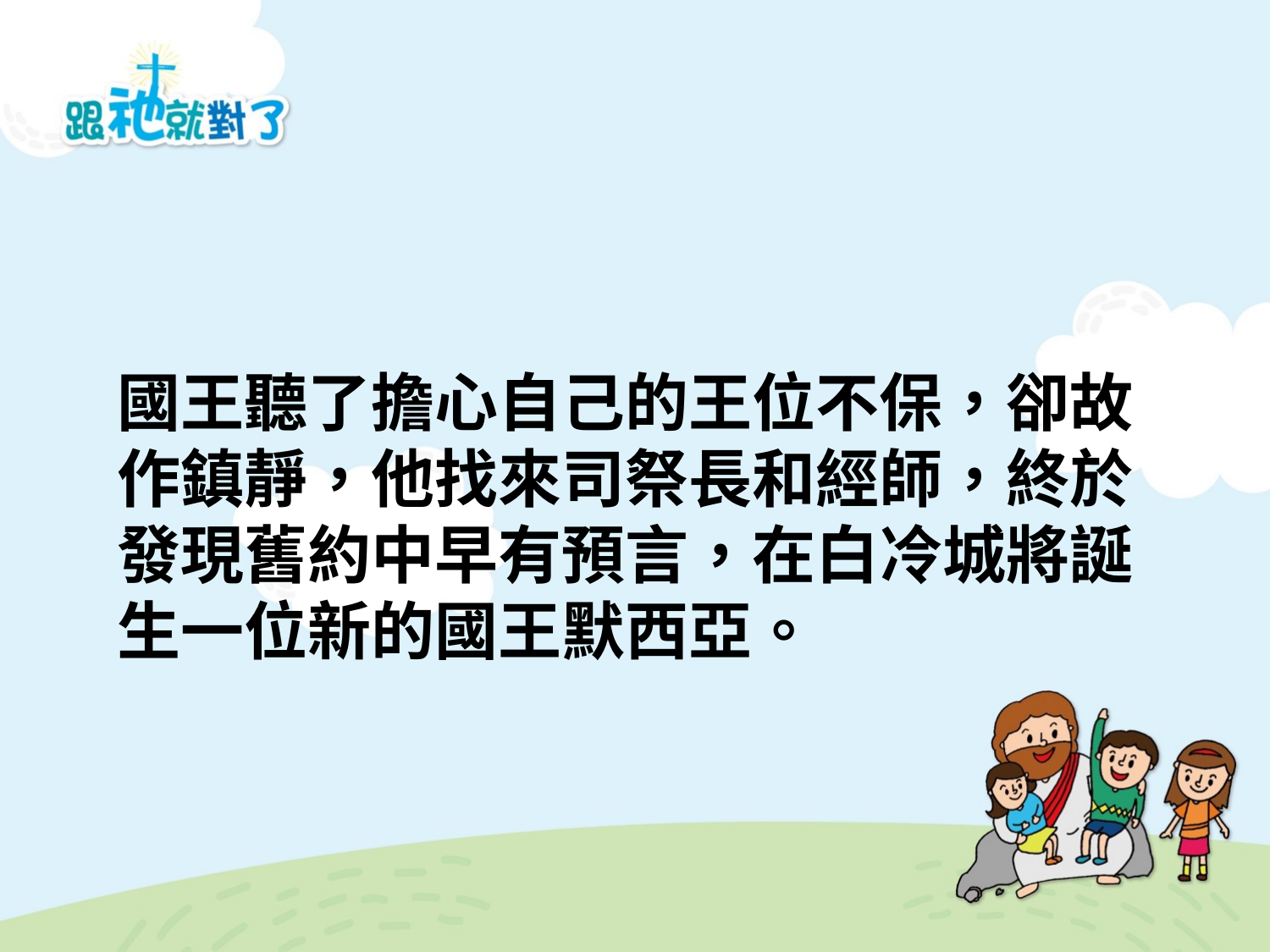

國王聽了擔心自己的王位不保，卻故作鎮靜，他找來司祭長和經師，終於發現舊約中早有預言，在白冷城將誕生一位新的國王默西亞。